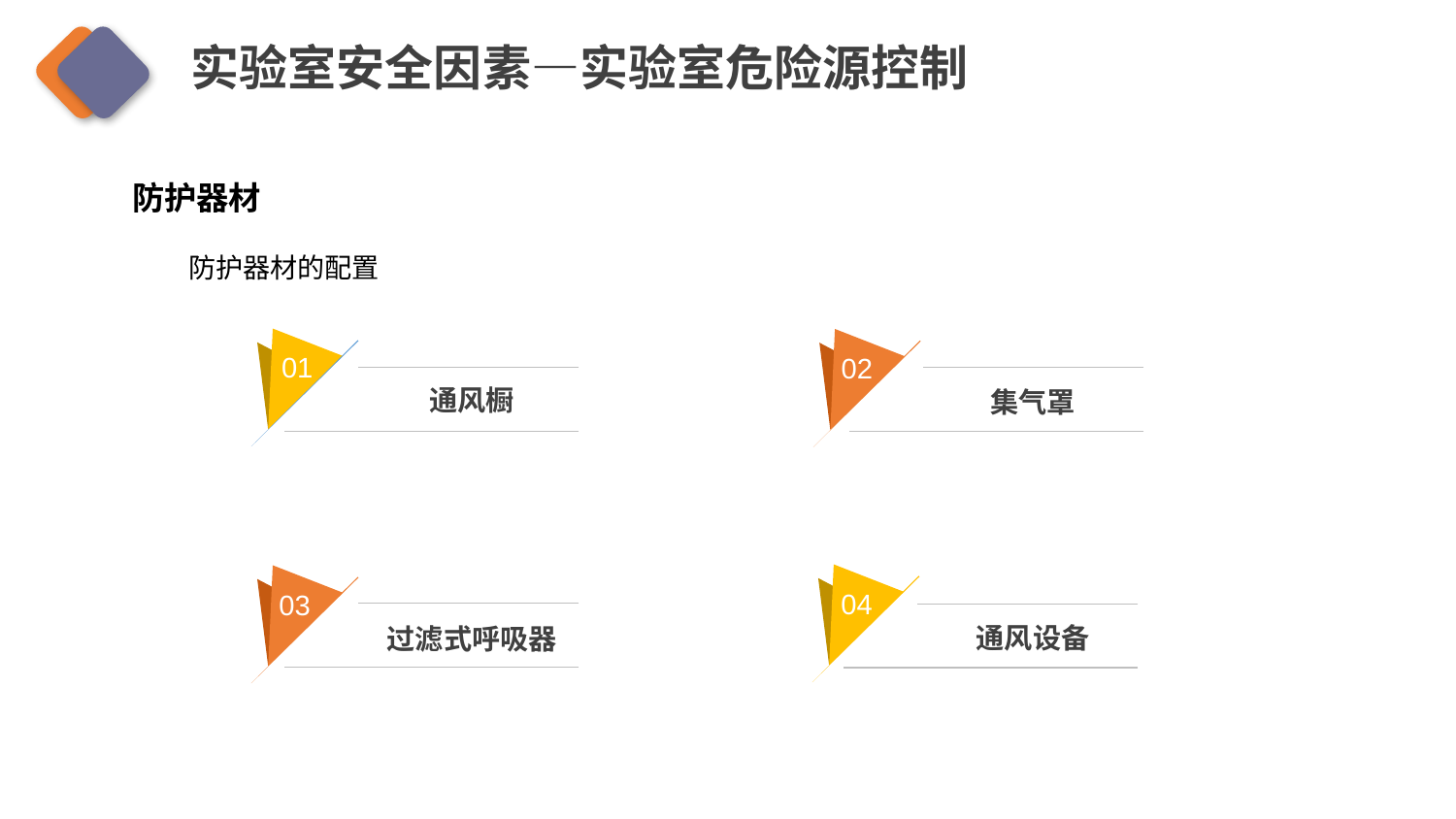

实验室安全因素—实验室危险源控制
防护器材
防护器材的配置

02

01

通风橱
集气罩

03

04

通风设备
过滤式呼吸器